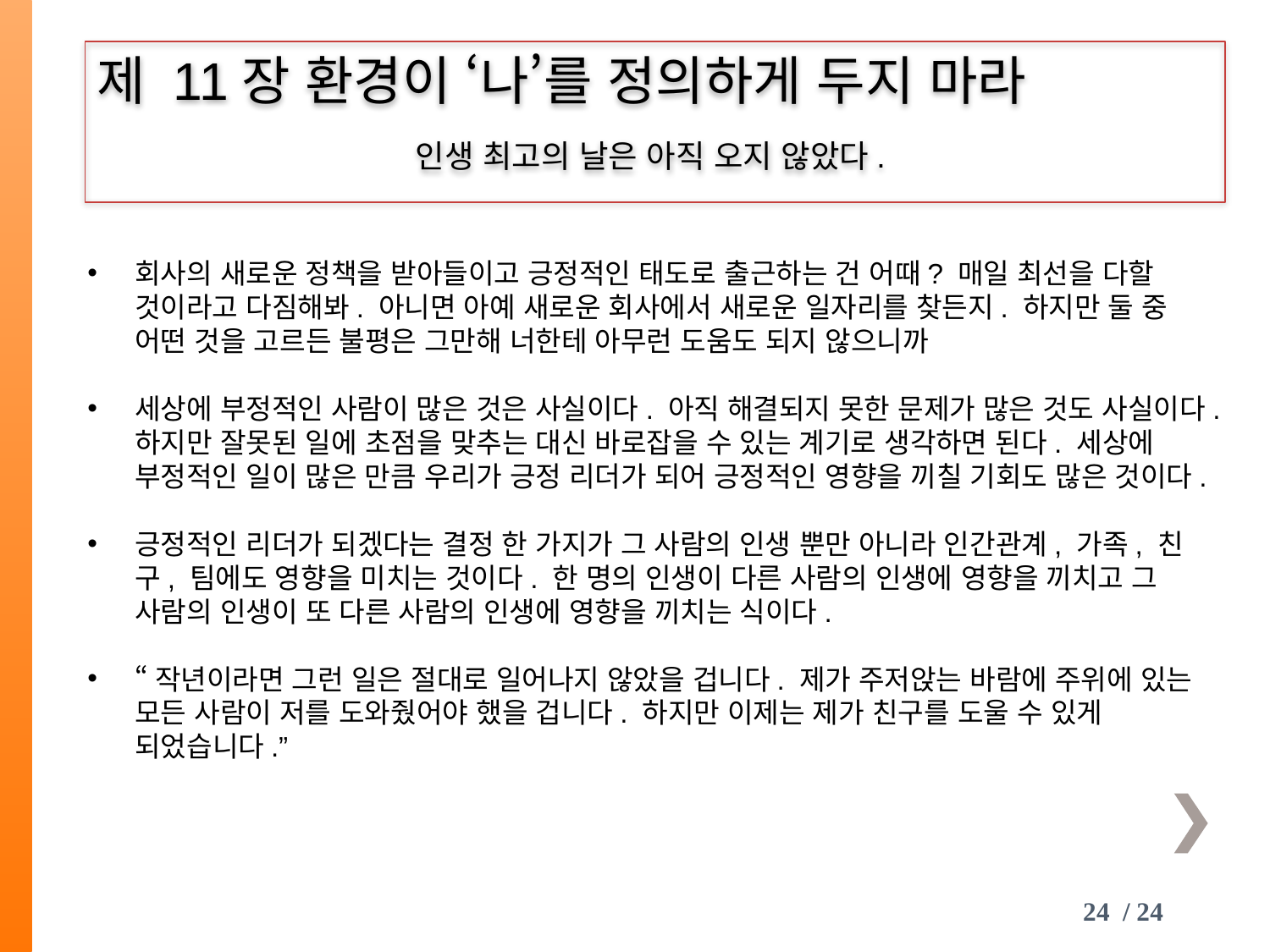

제 11장 환경이 ‘나’를 정의하게 두지 마라

인생 최고의 날은 아직 오지 않았다.

회사의 새로운 정책을 받아들이고 긍정적인 태도로 출근하는 건 어때? 매일 최선을 다할 것이라고 다짐해봐. 아니면 아예 새로운 회사에서 새로운 일자리를 찾든지. 하지만 둘 중 어떤 것을 고르든 불평은 그만해 너한테 아무런 도움도 되지 않으니까

세상에 부정적인 사람이 많은 것은 사실이다. 아직 해결되지 못한 문제가 많은 것도 사실이다. 하지만 잘못된 일에 초점을 맞추는 대신 바로잡을 수 있는 계기로 생각하면 된다. 세상에 부정적인 일이 많은 만큼 우리가 긍정 리더가 되어 긍정적인 영향을 끼칠 기회도 많은 것이다.

긍정적인 리더가 되겠다는 결정 한 가지가 그 사람의 인생 뿐만 아니라 인간관계, 가족, 친구, 팀에도 영향을 미치는 것이다. 한 명의 인생이 다른 사람의 인생에 영향을 끼치고 그 사람의 인생이 또 다른 사람의 인생에 영향을 끼치는 식이다.

“작년이라면 그런 일은 절대로 일어나지 않았을 겁니다. 제가 주저앉는 바람에 주위에 있는 모든 사람이 저를 도와줬어야 했을 겁니다. 하지만 이제는 제가 친구를 도울 수 있게 되었습니다.”
24  / 24